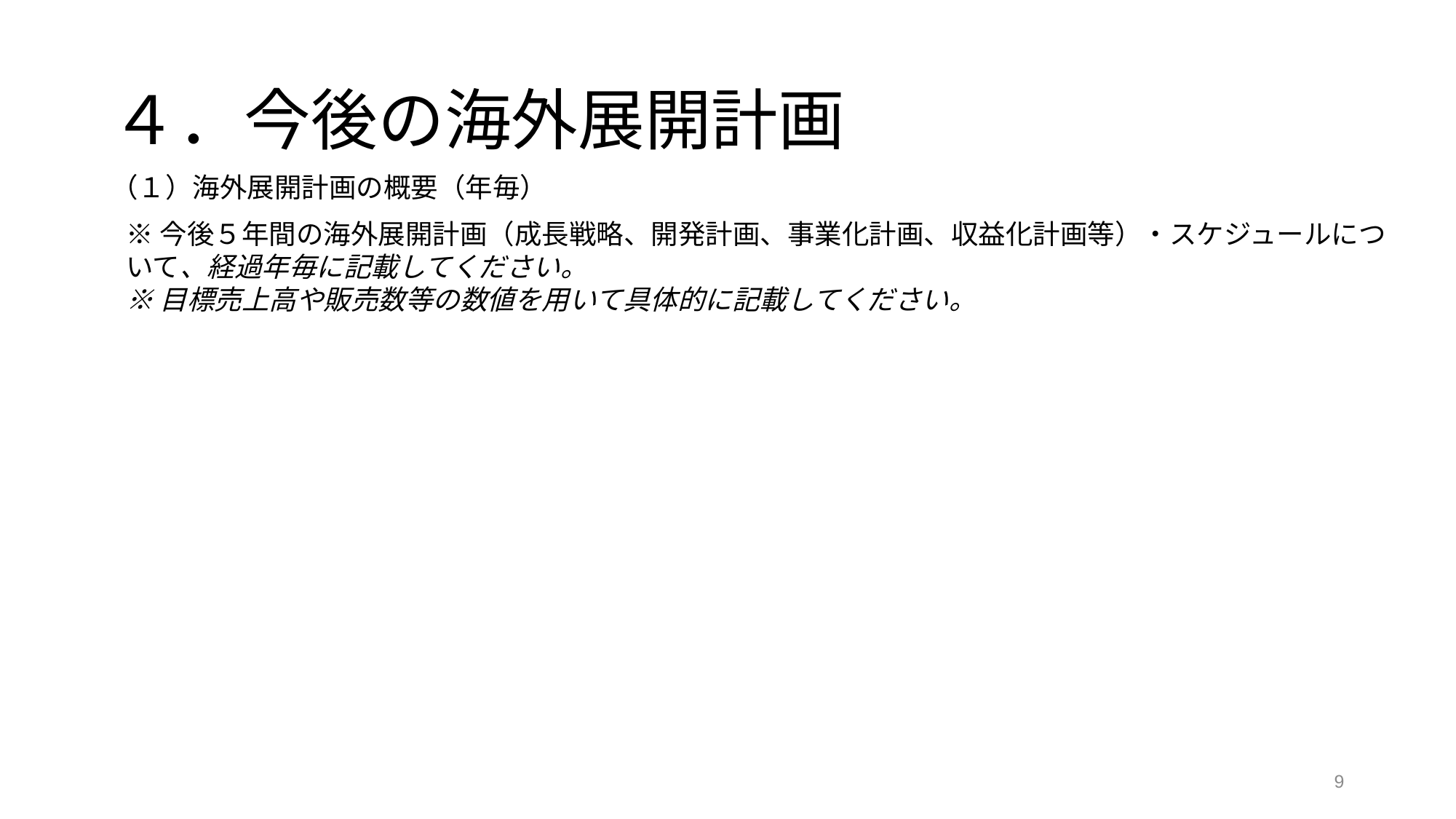

# ４．今後の海外展開計画
（１）海外展開計画の概要（年毎）
※今後５年間の海外展開計画（成長戦略、開発計画、事業化計画、収益化計画等）・スケジュールについて、経過年毎に記載してください。
※目標売上高や販売数等の数値を用いて具体的に記載してください。

9